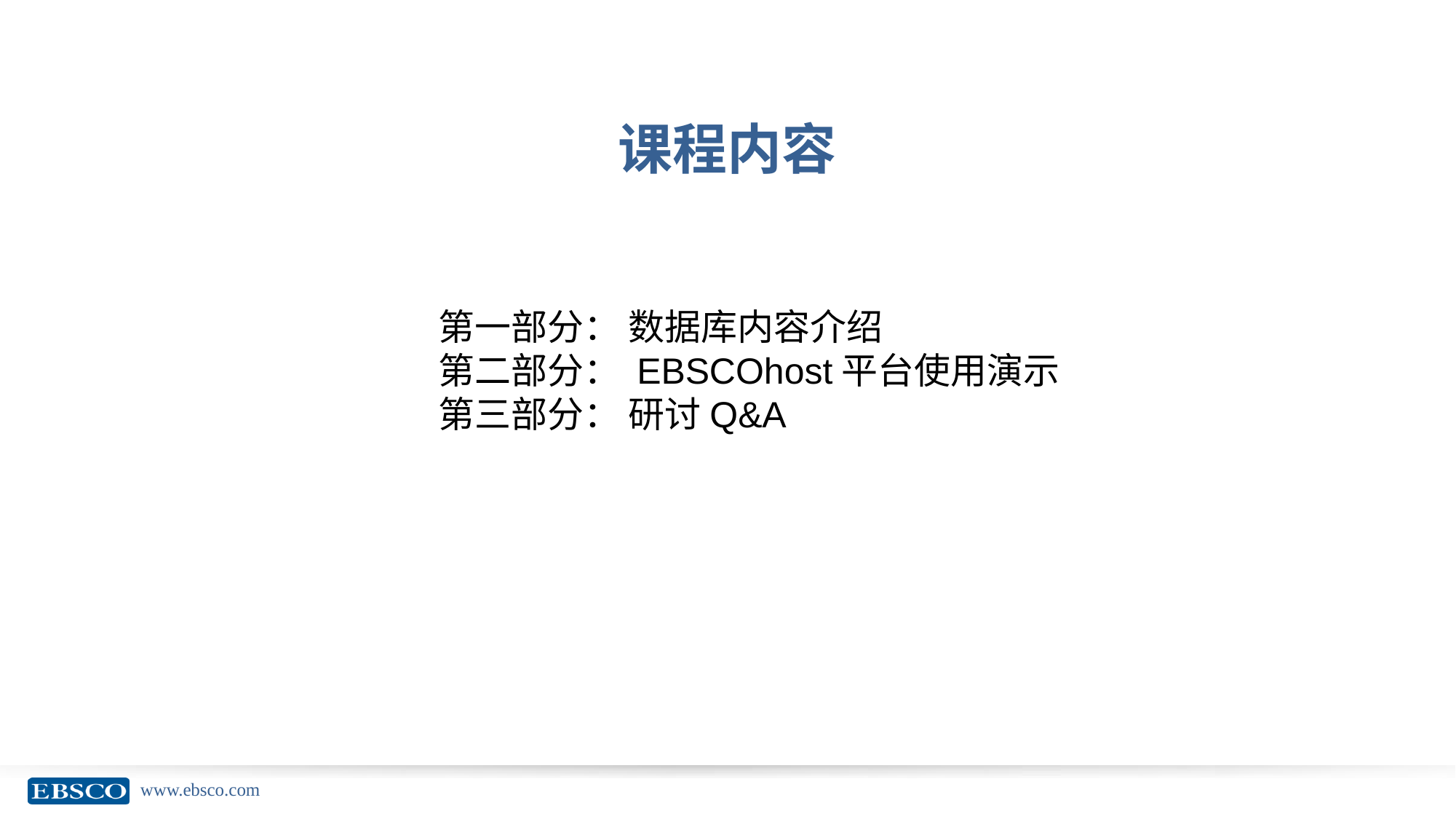

# 课程内容

第一部分： 数据库内容介绍
第二部分： EBSCOhost平台使用演示
第三部分： 研讨Q&A